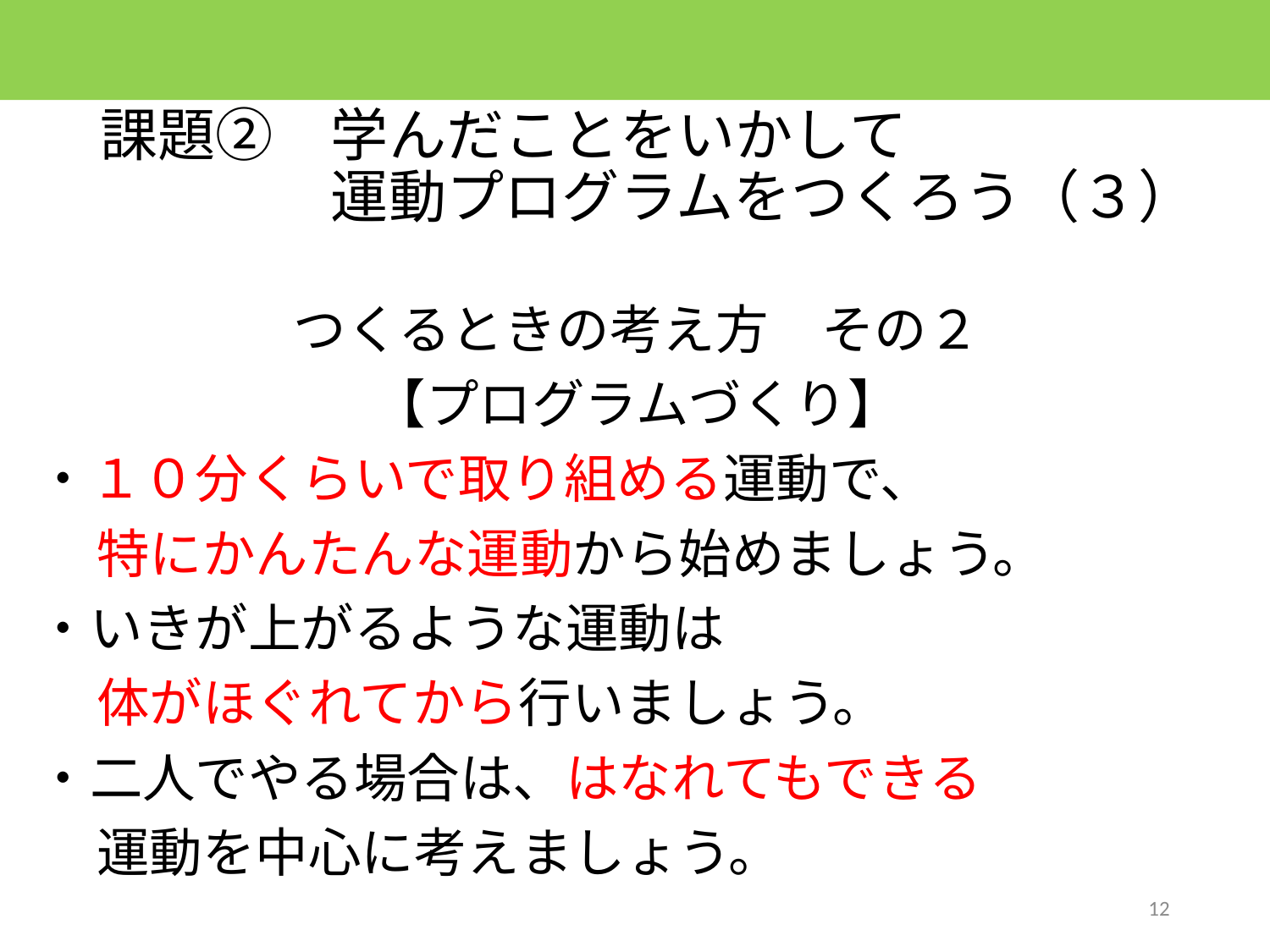

# 課題②　学んだことをいかして 　　　　運動プログラムをつくろう（３）
つくるときの考え方　その２
【プログラムづくり】
・１０分くらいで取り組める運動で、
    特にかんたんな運動から始めましょう。
・いきが上がるような運動は
    体がほぐれてから行いましょう。
・二人でやる場合は、はなれてもできる
    運動を中心に考えましょう。

12